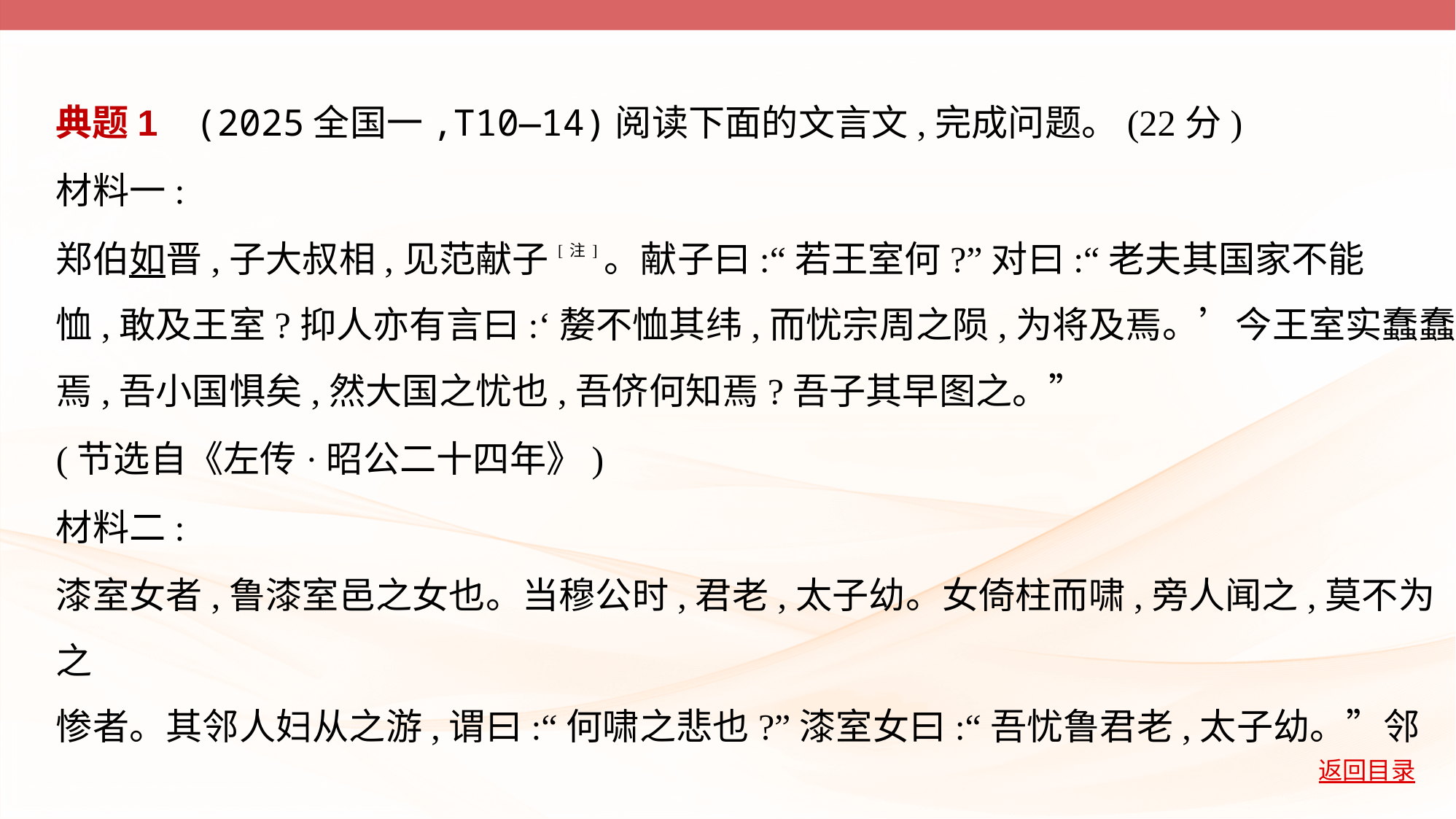

典题1    (2025全国一,T10—14)阅读下面的文言文,完成问题。(22分)
材料一:
郑伯如晋,子大叔相,见范献子[注]。献子曰:“若王室何?”对曰:“老夫其国家不能
恤,敢及王室?抑人亦有言曰:‘嫠不恤其纬,而忧宗周之陨,为将及焉。’今王室实蠢蠢
焉,吾小国惧矣,然大国之忧也,吾侪何知焉?吾子其早图之。”
(节选自《左传·昭公二十四年》)
材料二:
漆室女者,鲁漆室邑之女也。当穆公时,君老,太子幼。女倚柱而啸,旁人闻之,莫不为之
惨者。其邻人妇从之游,谓曰:“何啸之悲也?”漆室女曰:“吾忧鲁君老,太子幼。”邻